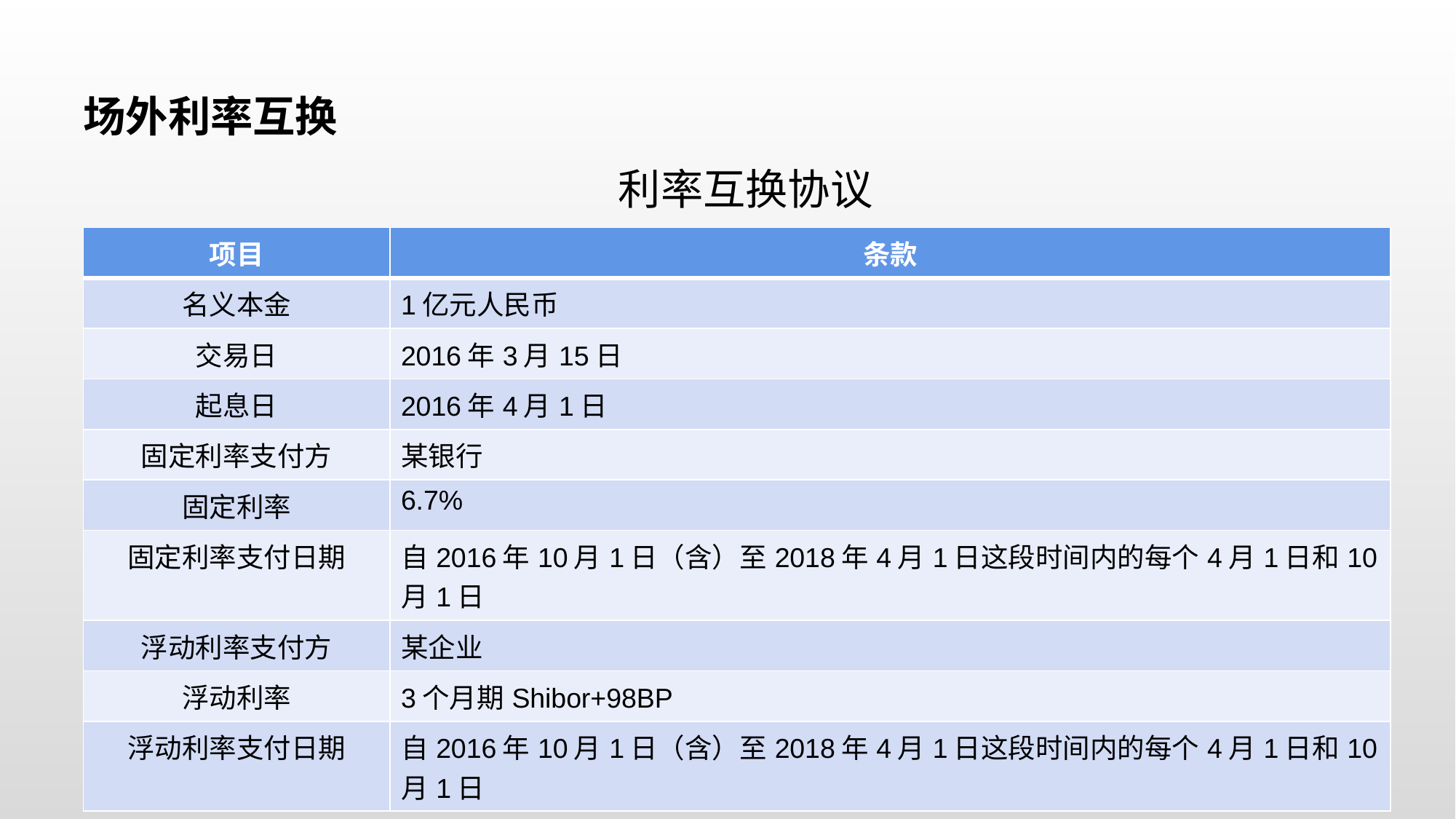

# 场外利率互换
利率互换协议
| 项目 | 条款 |
| --- | --- |
| 名义本金 | 1亿元人民币 |
| 交易日 | 2016年3月15日 |
| 起息日 | 2016年4月1日 |
| 固定利率支付方 | 某银行 |
| 固定利率 | 6.7% |
| 固定利率支付日期 | 自2016年10月1日（含）至2018年4月1日这段时间内的每个4月1日和10月1日 |
| 浮动利率支付方 | 某企业 |
| 浮动利率 | 3个月期Shibor+98BP |
| 浮动利率支付日期 | 自2016年10月1日（含）至2018年4月1日这段时间内的每个4月1日和10月1日 |